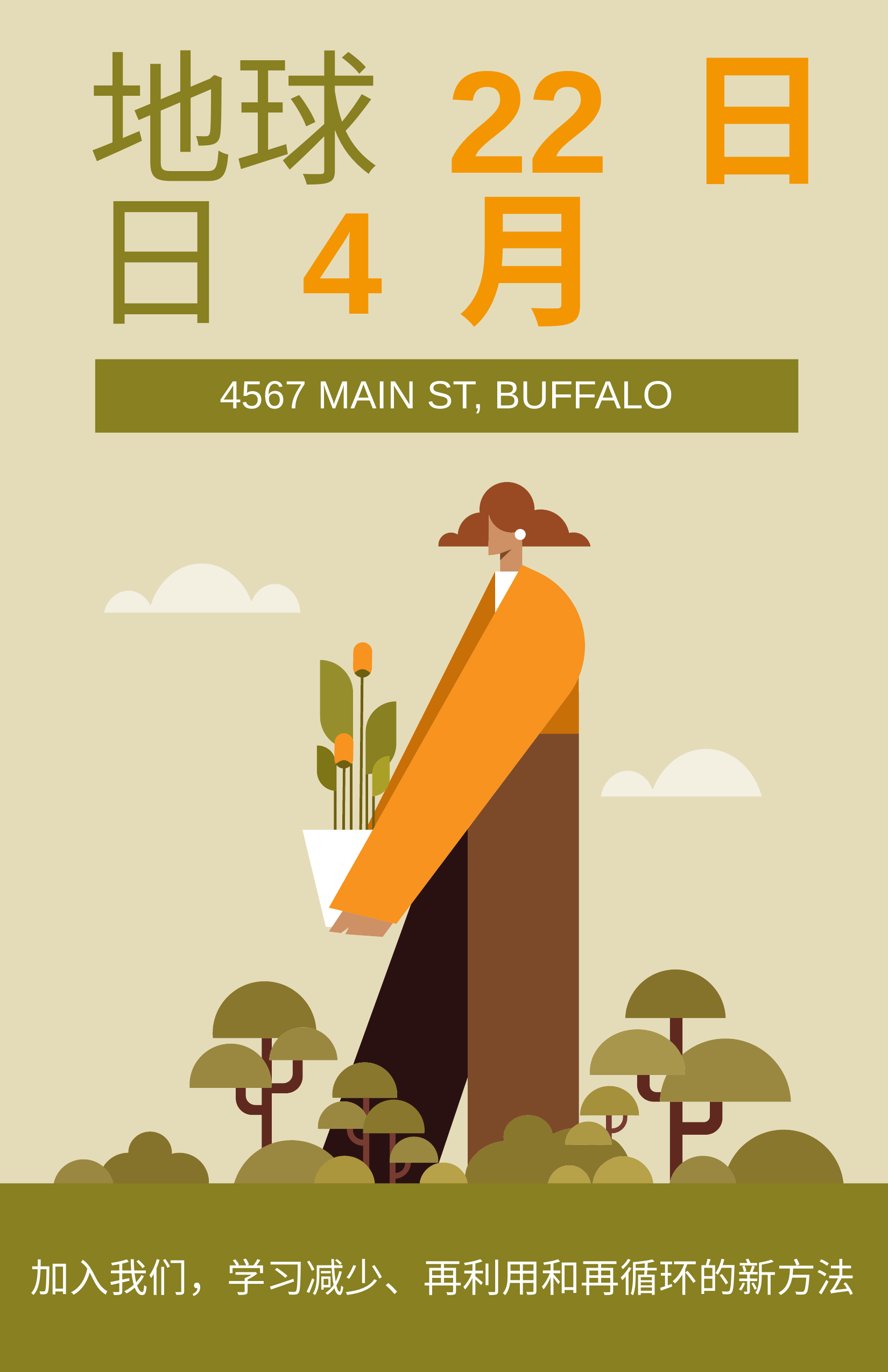

# 地球 22 日
日 4 月
4567 MAIN ST, BUFFALO

加入我们，学习减少、再利用和再循环的新方法